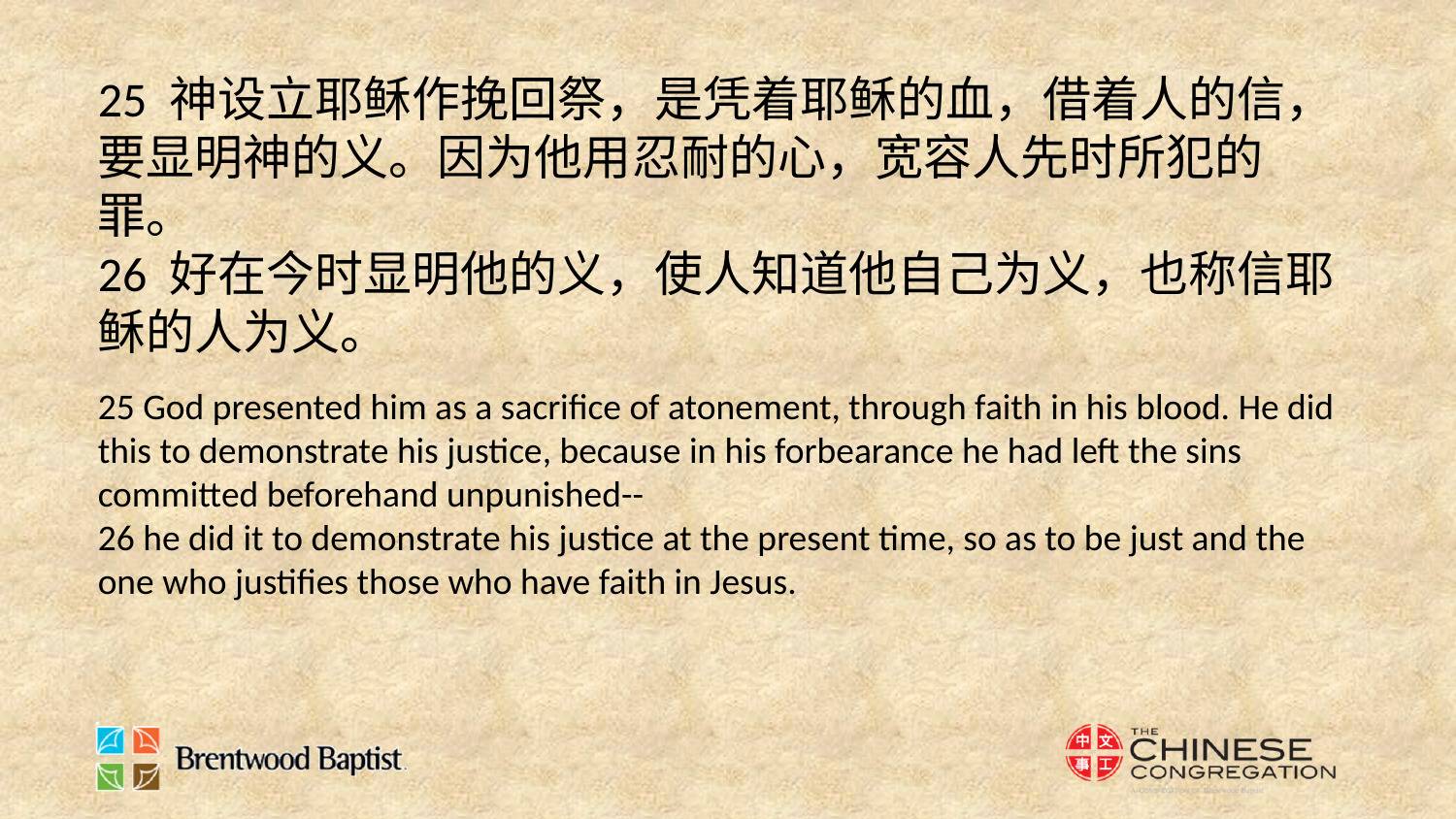

25 神设立耶稣作挽回祭，是凭着耶稣的血，借着人的信，要显明神的义。因为他用忍耐的心，宽容人先时所犯的罪。
26 好在今时显明他的义，使人知道他自己为义，也称信耶稣的人为义。

25 God presented him as a sacrifice of atonement, through faith in his blood. He did this to demonstrate his justice, because in his forbearance he had left the sins committed beforehand unpunished--
26 he did it to demonstrate his justice at the present time, so as to be just and the one who justifies those who have faith in Jesus.